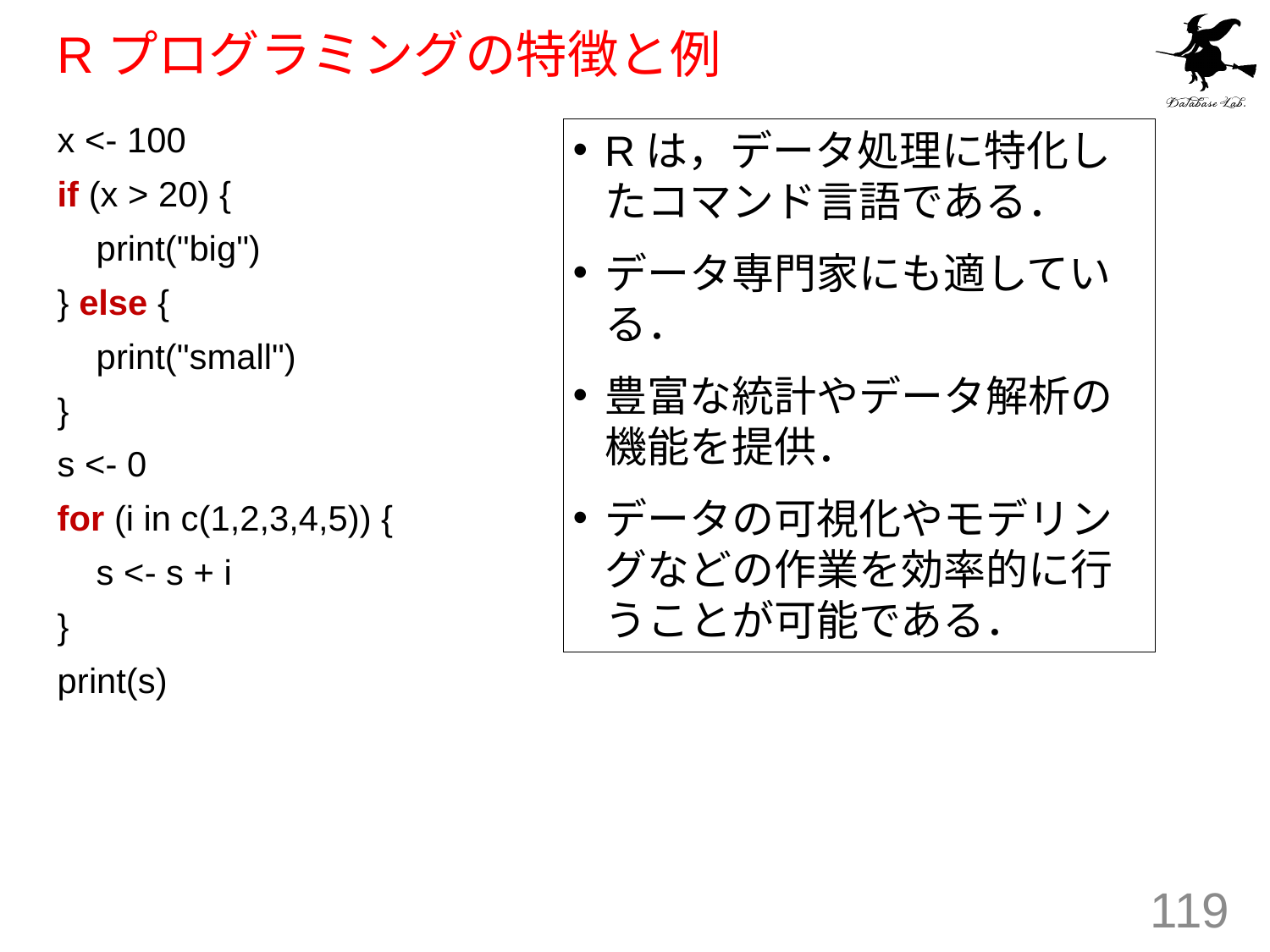

# Rプログラミングの特徴と例
x <- 100
if (x > 20) {
    print("big")
} else {
    print("small")
}
s <- 0
for (i in c(1,2,3,4,5)) {
    s <- s + i
}
print(s)
Rは，データ処理に特化したコマンド言語である．
データ専門家にも適している．
豊富な統計やデータ解析の機能を提供．
データの可視化やモデリングなどの作業を効率的に行うことが可能である．

119